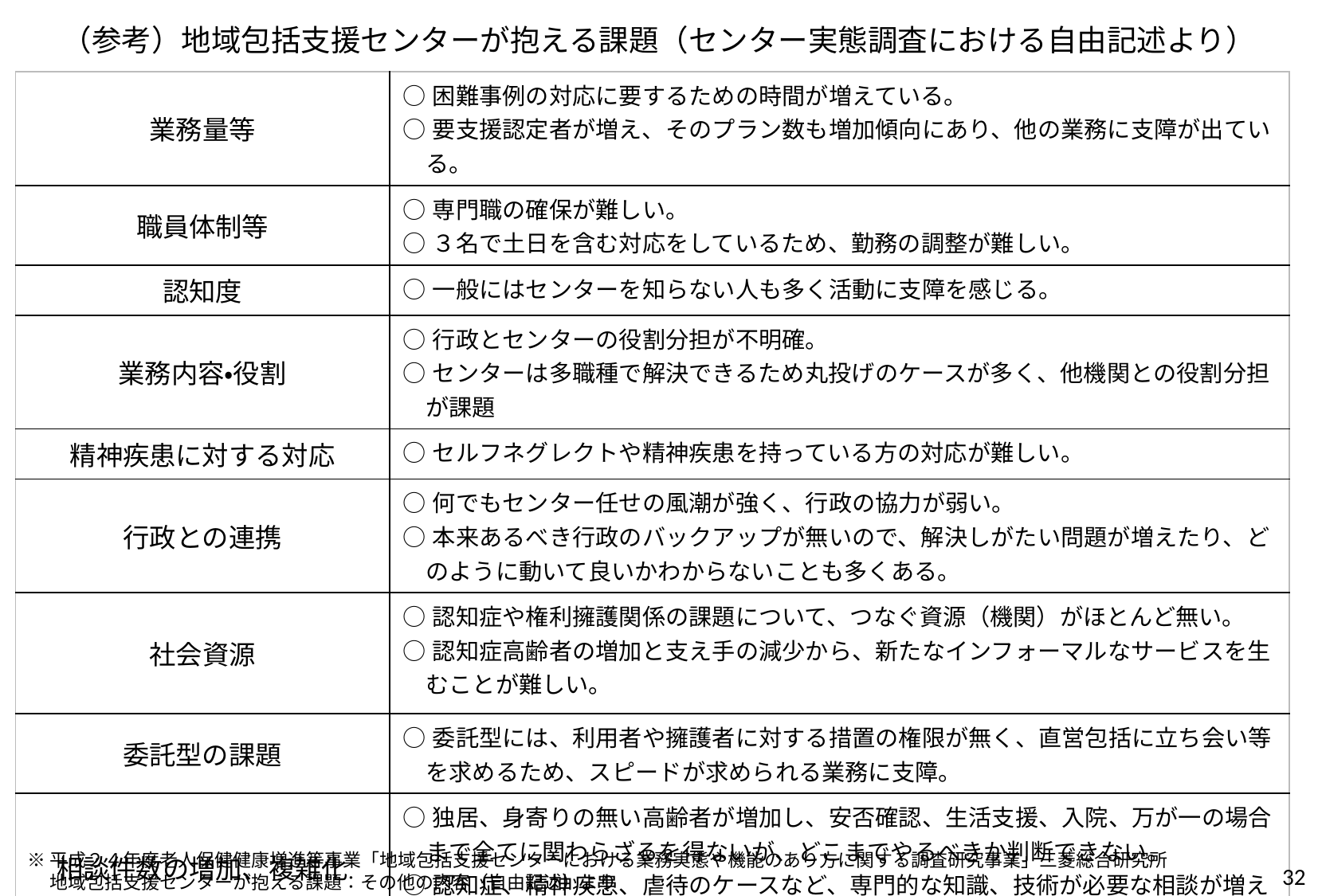

# （参考）地域包括支援センターが抱える課題（センター実態調査における自由記述より）
| 業務量等 | ○困難事例の対応に要するための時間が増えている。 ○要支援認定者が増え、そのプラン数も増加傾向にあり、他の業務に支障が出ている。 |
| --- | --- |
| 職員体制等 | ○専門職の確保が難しい。 ○３名で土日を含む対応をしているため、勤務の調整が難しい。 |
| 認知度 | ○一般にはセンターを知らない人も多く活動に支障を感じる。 |
| 業務内容・役割 | ○行政とセンターの役割分担が不明確。 ○センターは多職種で解決できるため丸投げのケースが多く、他機関との役割分担が課題 |
| 精神疾患に対する対応 | ○セルフネグレクトや精神疾患を持っている方の対応が難しい。 |
| 行政との連携 | ○何でもセンター任せの風潮が強く、行政の協力が弱い。 ○本来あるべき行政のバックアップが無いので、解決しがたい問題が増えたり、どのように動いて良いかわからないことも多くある。 |
| 社会資源 | ○認知症や権利擁護関係の課題について、つなぐ資源（機関）がほとんど無い。 ○認知症高齢者の増加と支え手の減少から、新たなインフォーマルなサービスを生むことが難しい。 |
| 委託型の課題 | ○委託型には、利用者や擁護者に対する措置の権限が無く、直営包括に立ち会い等を求めるため、スピードが求められる業務に支障。 |
| 相談件数の増加、複雑化 | ○独居、身寄りの無い高齢者が増加し、安否確認、生活支援、入院、万が一の場合まで全てに関わらざるを得ないが、どこまでやるべきか判断できない。 ○認知症、精神疾患、虐待のケースなど、専門的な知識、技術が必要な相談が増えてきている。 |
※平成２４年度老人保健健康増進等事業「地域包括支援センターにおける業務実態や機能のあり方に関する調査研究事業」三菱総合研究所
　 地域包括支援センターが抱える課題：その他の内容（自由記述）より
32